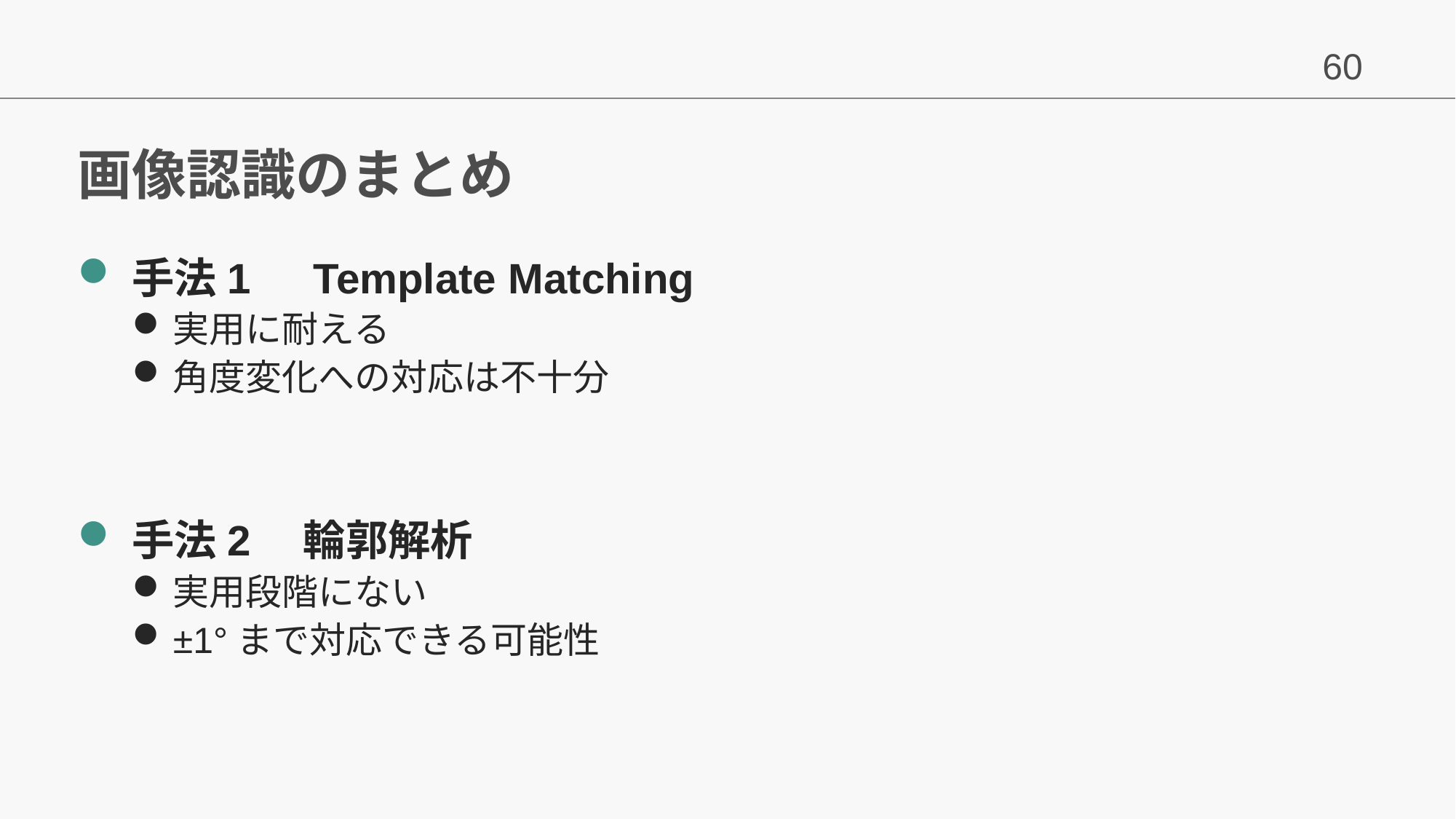

# 画像認識のまとめ
手法1　Template Matching
実用に耐える
角度変化への対応は不十分

手法2　輪郭解析
実用段階にない
±1°まで対応できる可能性